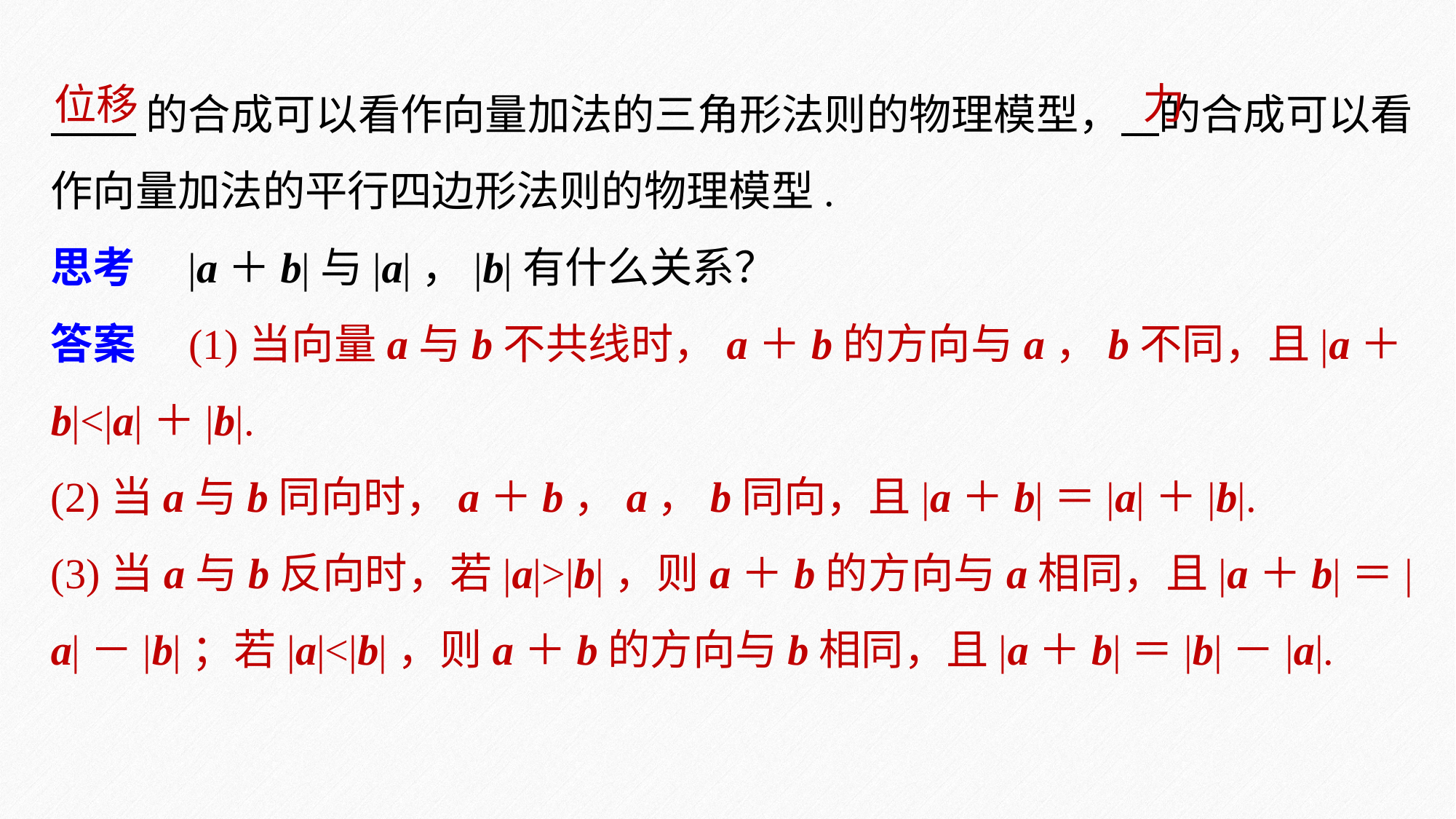

的合成可以看作向量加法的三角形法则的物理模型，    的合成可以看作向量加法的平行四边形法则的物理模型.
思考　|a＋b|与|a|，|b|有什么关系？
答案　(1)当向量a与b不共线时，a＋b的方向与a，b不同，且|a＋b|<|a|＋|b|.
(2)当a与b同向时，a＋b，a，b同向，且|a＋b|＝|a|＋|b|.
(3)当a与b反向时，若|a|>|b|，则a＋b的方向与a相同，且|a＋b|＝|a|－|b|；若|a|<|b|，则a＋b的方向与b相同，且|a＋b|＝|b|－|a|.
力
位移